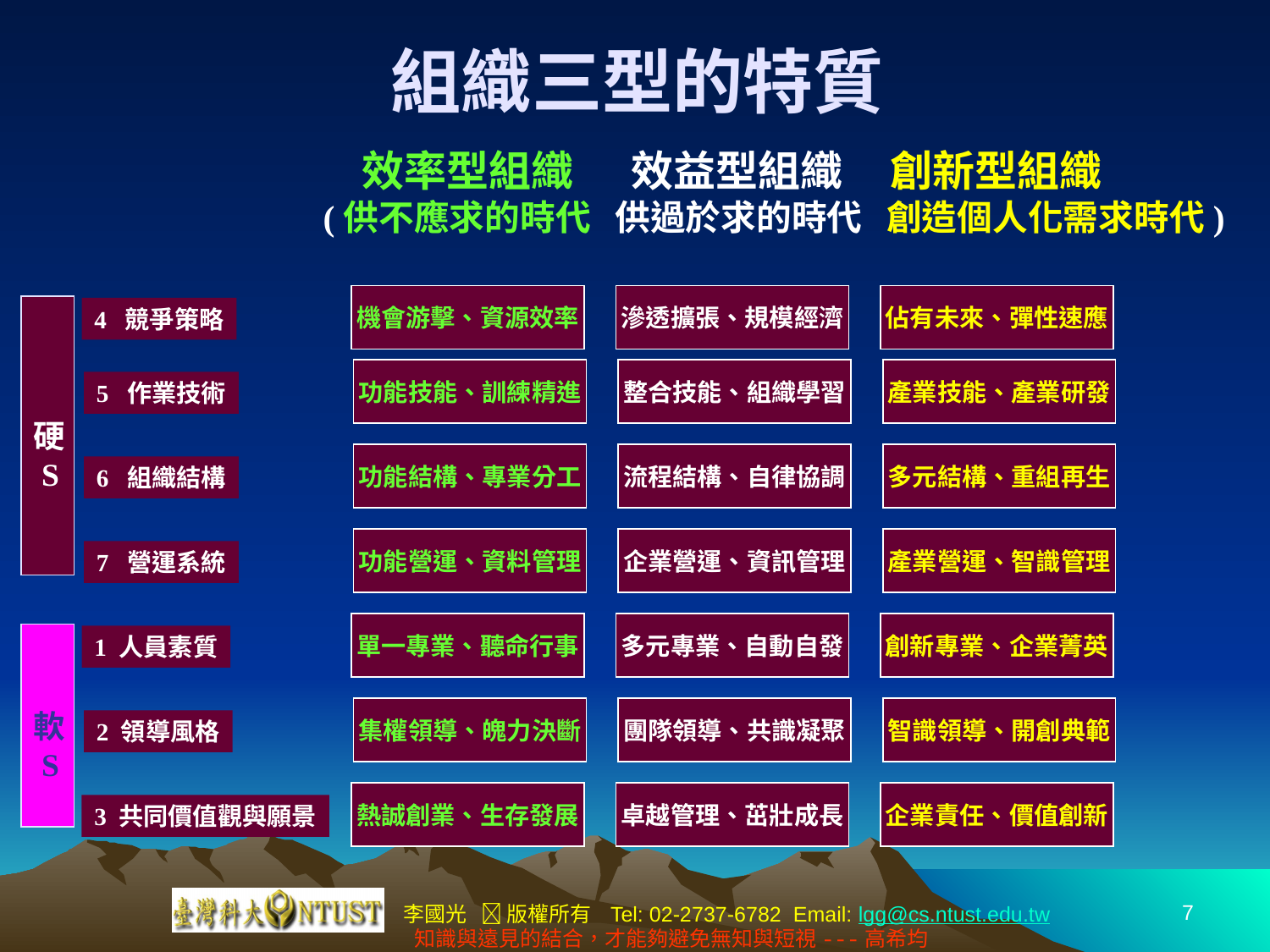

# 組織三型的特質
   效率型組織      效益型組織     創新型組織
(供不應求的時代   供過於求的時代   創造個人化需求時代)
機會游擊、資源效率
滲透擴張、規模經濟
佔有未來、彈性速應

4  競爭策略

硬
 S

功能技能、訓練精進
整合技能、組織學習
產業技能、產業研發

5  作業技術
功能結構、專業分工
流程結構、自律協調
多元結構、重組再生

6  組織結構
功能營運、資料管理
企業營運、資訊管理
產業營運、智識管理

7  營運系統
單一專業、聽命行事
多元專業、自動自發
創新專業、企業菁英

1 人員素質

軟
 S

集權領導、魄力決斷
團隊領導、共識凝聚
智識領導、開創典範

2 領導風格
熱誠創業、生存發展
卓越管理、茁壯成長
企業責任、價值創新

3 共同價值觀與願景
7